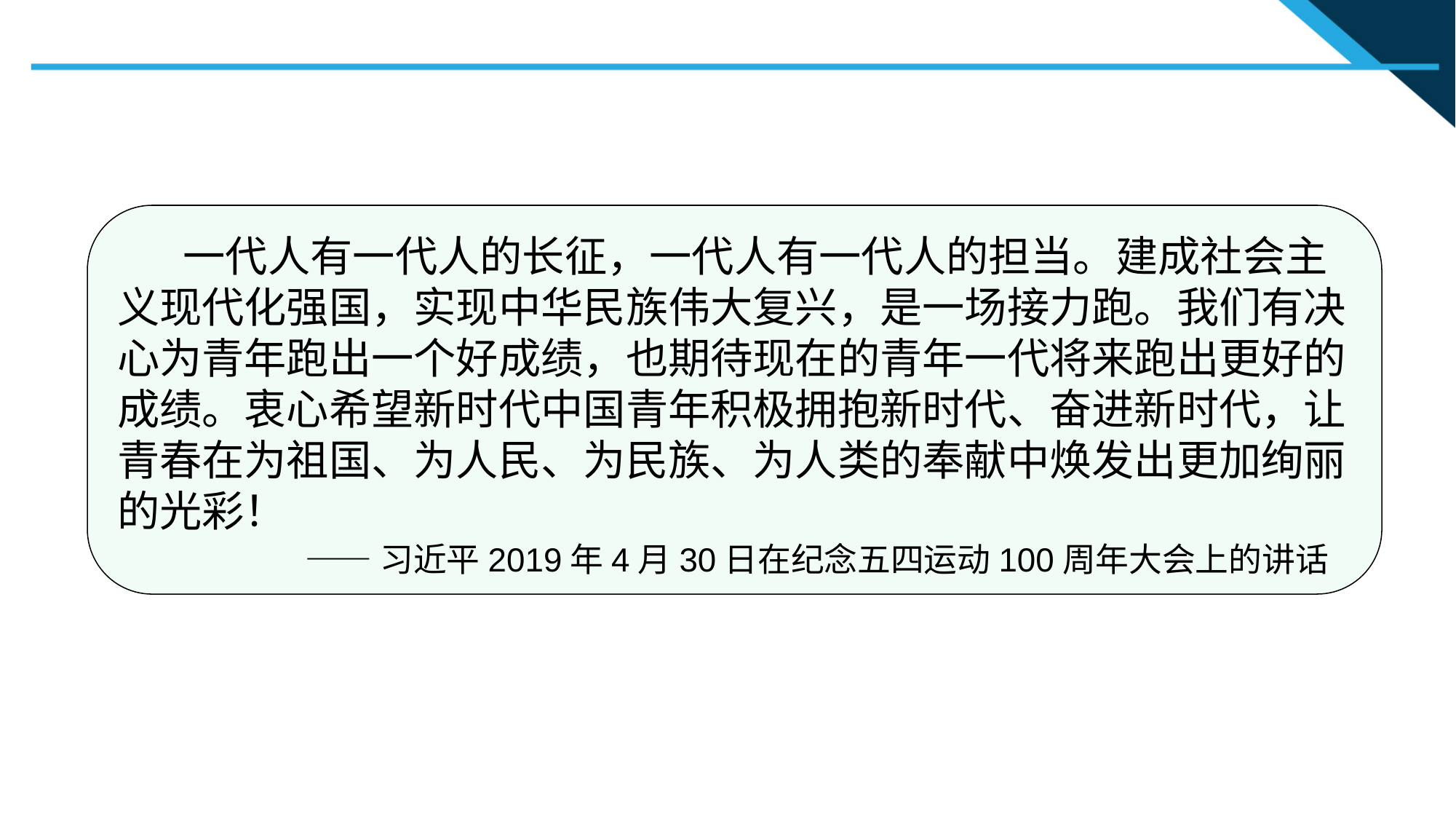

一代人有一代人的长征，一代人有一代人的担当。建成社会主义现代化强国，实现中华民族伟大复兴，是一场接力跑。我们有决心为青年跑出一个好成绩，也期待现在的青年一代将来跑出更好的成绩。衷心希望新时代中国青年积极拥抱新时代、奋进新时代，让青春在为祖国、为人民、为民族、为人类的奉献中焕发出更加绚丽的光彩！
                       ——习近平2019年4月30日在纪念五四运动100周年大会上的讲话